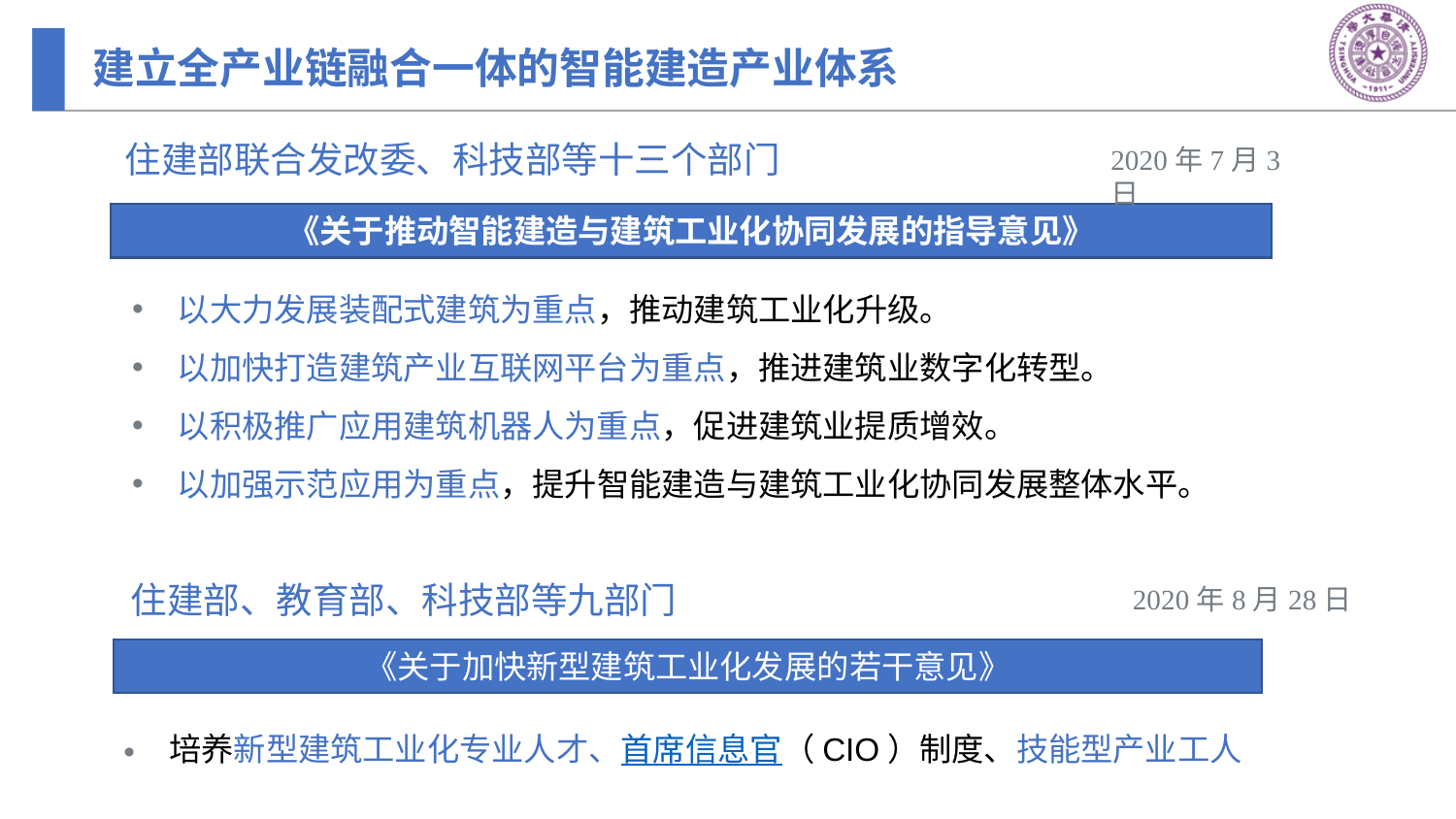

建立全产业链融合一体的智能建造产业体系
住建部联合发改委、科技部等十三个部门
2020年7月3日
《关于推动智能建造与建筑工业化协同发展的指导意见》
以大力发展装配式建筑为重点，推动建筑工业化升级。
以加快打造建筑产业互联网平台为重点，推进建筑业数字化转型。
以积极推广应用建筑机器人为重点，促进建筑业提质增效。
以加强示范应用为重点，提升智能建造与建筑工业化协同发展整体水平。

住建部、教育部、科技部等九部门
2020年8月28日
《关于加快新型建筑工业化发展的若干意见》
培养新型建筑工业化专业人才、首席信息官（CIO）制度、技能型产业工人